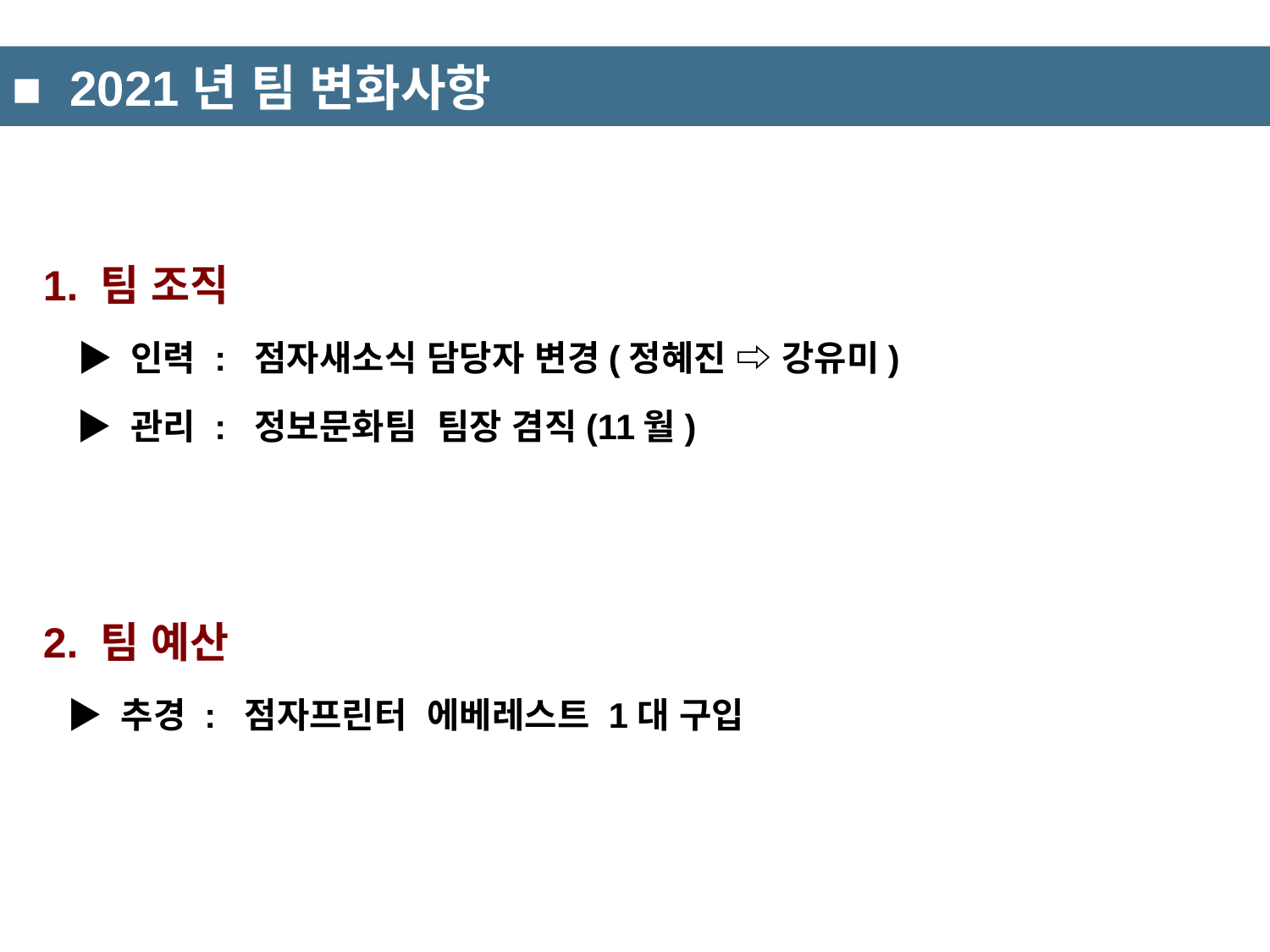

■  2021년 팀 변화사항

   1. 팀 조직
       ▶ 인력 :  점자새소식 담당자 변경(정혜진 ⇨ 강유미)
       ▶ 관리 :  정보문화팀  팀장 겸직(11월)

   2. 팀 예산
      ▶ 추경 :  점자프린터  에베레스트 1대 구입